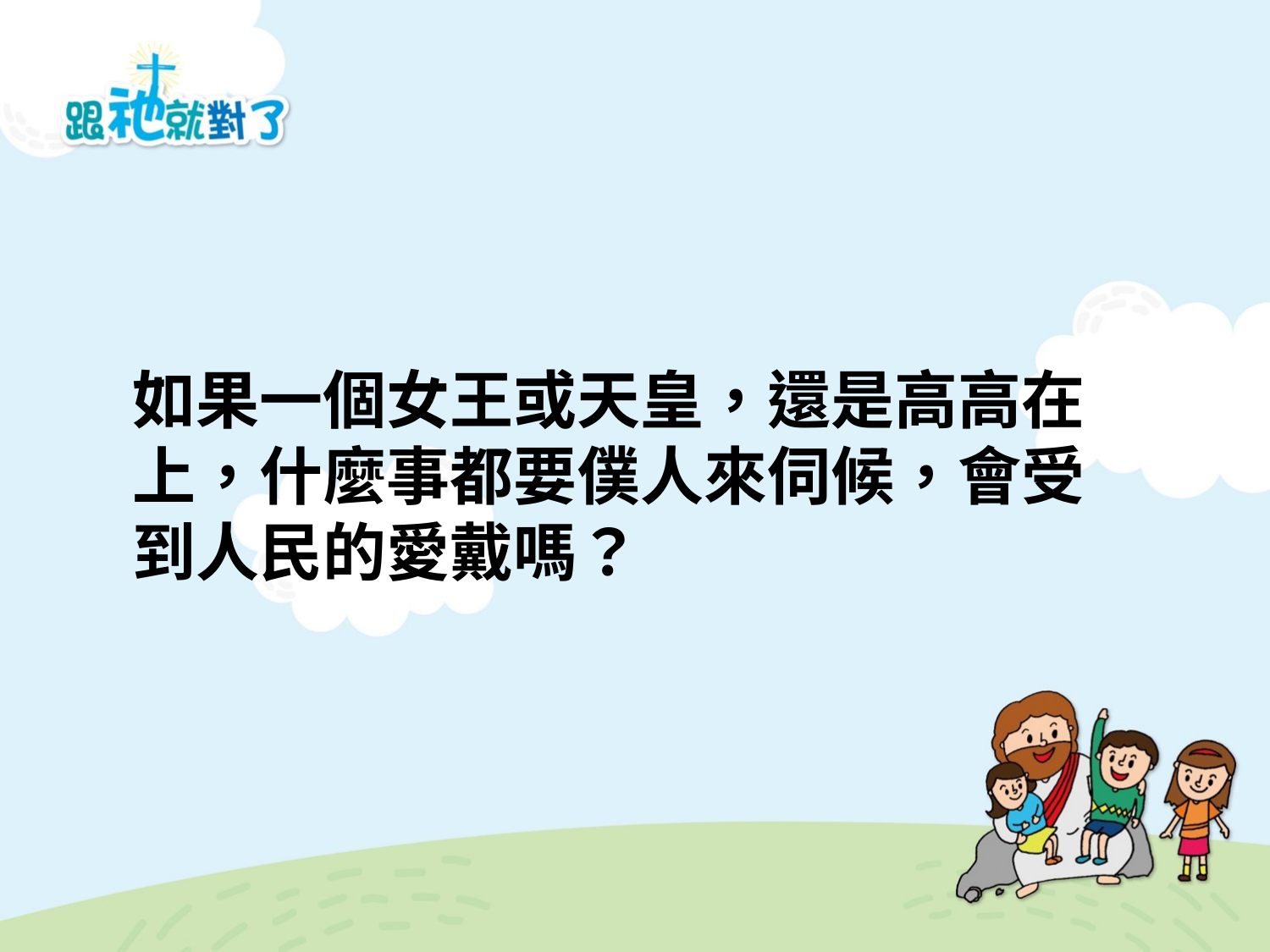

如果一個女王或天皇，還是高高在上，什麼事都要僕人來伺候，會受到人民的愛戴嗎？